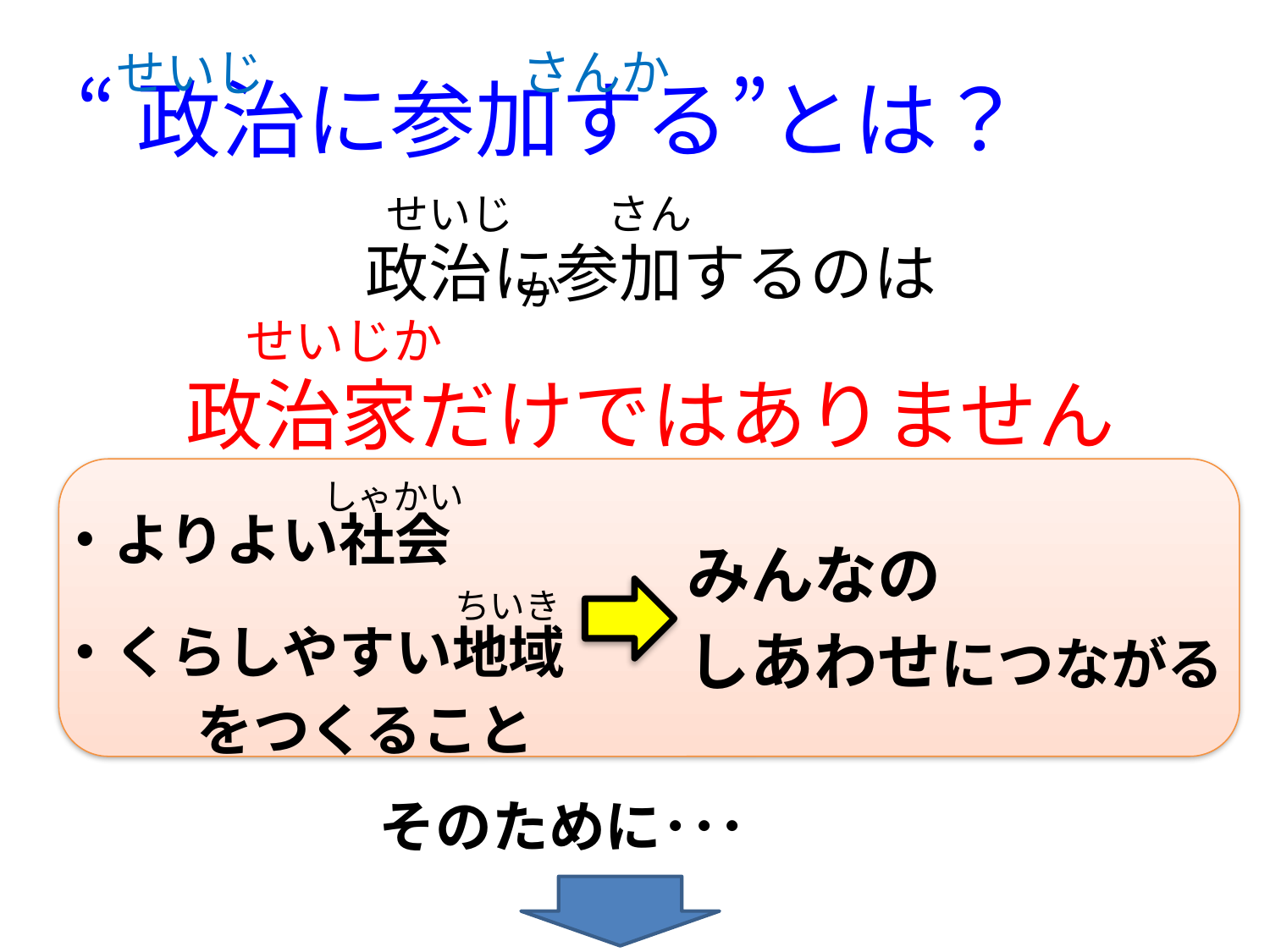

せいじ　 　　　　さんか
# “政治に参加する”とは？
せいじ　 　さんか
政治に参加するのは
政治家だけではありません
せいじか
しゃかい

・よりよい社会
・くらしやすい地域
 　　をつくること
みんなの
しあわせにつながる
ちいき

そのために･･･